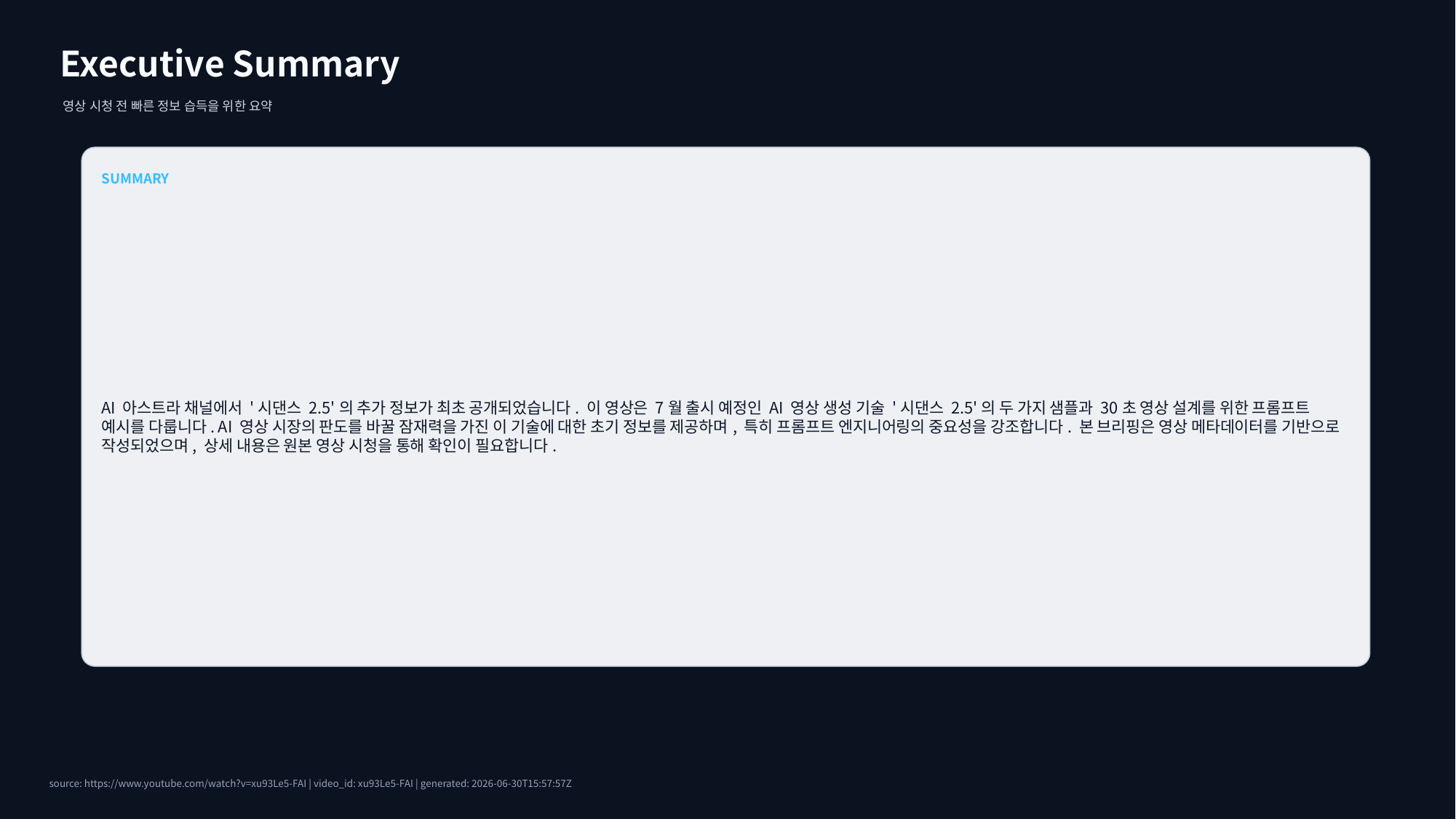

Executive Summary
영상 시청 전 빠른 정보 습득을 위한 요약

SUMMARY
AI 아스트라 채널에서 '시댄스 2.5'의 추가 정보가 최초 공개되었습니다. 이 영상은 7월 출시 예정인 AI 영상 생성 기술 '시댄스 2.5'의 두 가지 샘플과 30초 영상 설계를 위한 프롬프트 예시를 다룹니다. AI 영상 시장의 판도를 바꿀 잠재력을 가진 이 기술에 대한 초기 정보를 제공하며, 특히 프롬프트 엔지니어링의 중요성을 강조합니다. 본 브리핑은 영상 메타데이터를 기반으로 작성되었으며, 상세 내용은 원본 영상 시청을 통해 확인이 필요합니다.
source: https://www.youtube.com/watch?v=xu93Le5-FAI | video_id: xu93Le5-FAI | generated: 2026-06-30T15:57:57Z